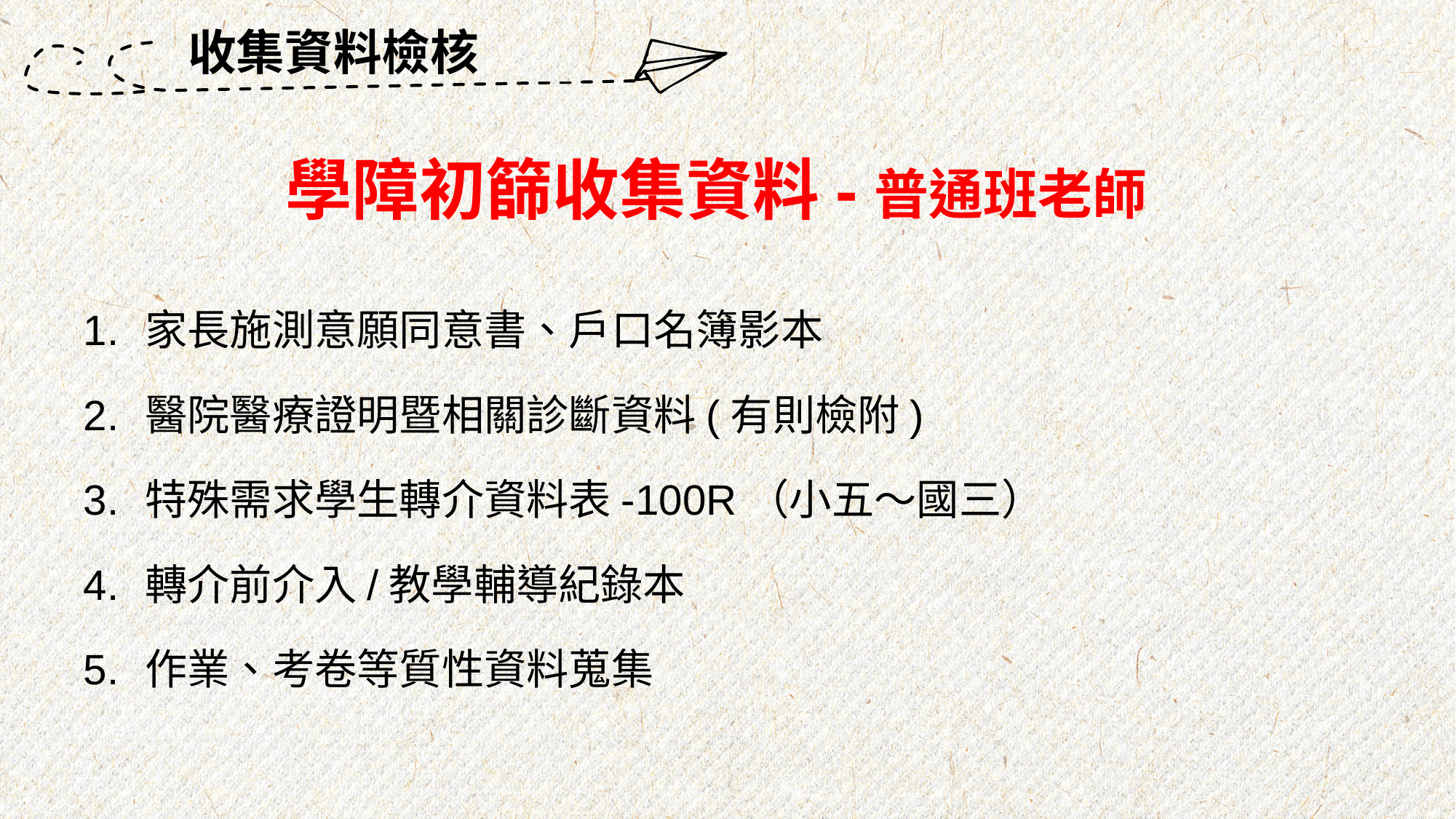

收集資料檢核

學障初篩收集資料-普通班老師
家長施測意願同意書、戶口名簿影本
醫院醫療證明暨相關診斷資料(有則檢附)
特殊需求學生轉介資料表-100R（小五～國三）
轉介前介入/教學輔導紀錄本
作業、考卷等質性資料蒐集